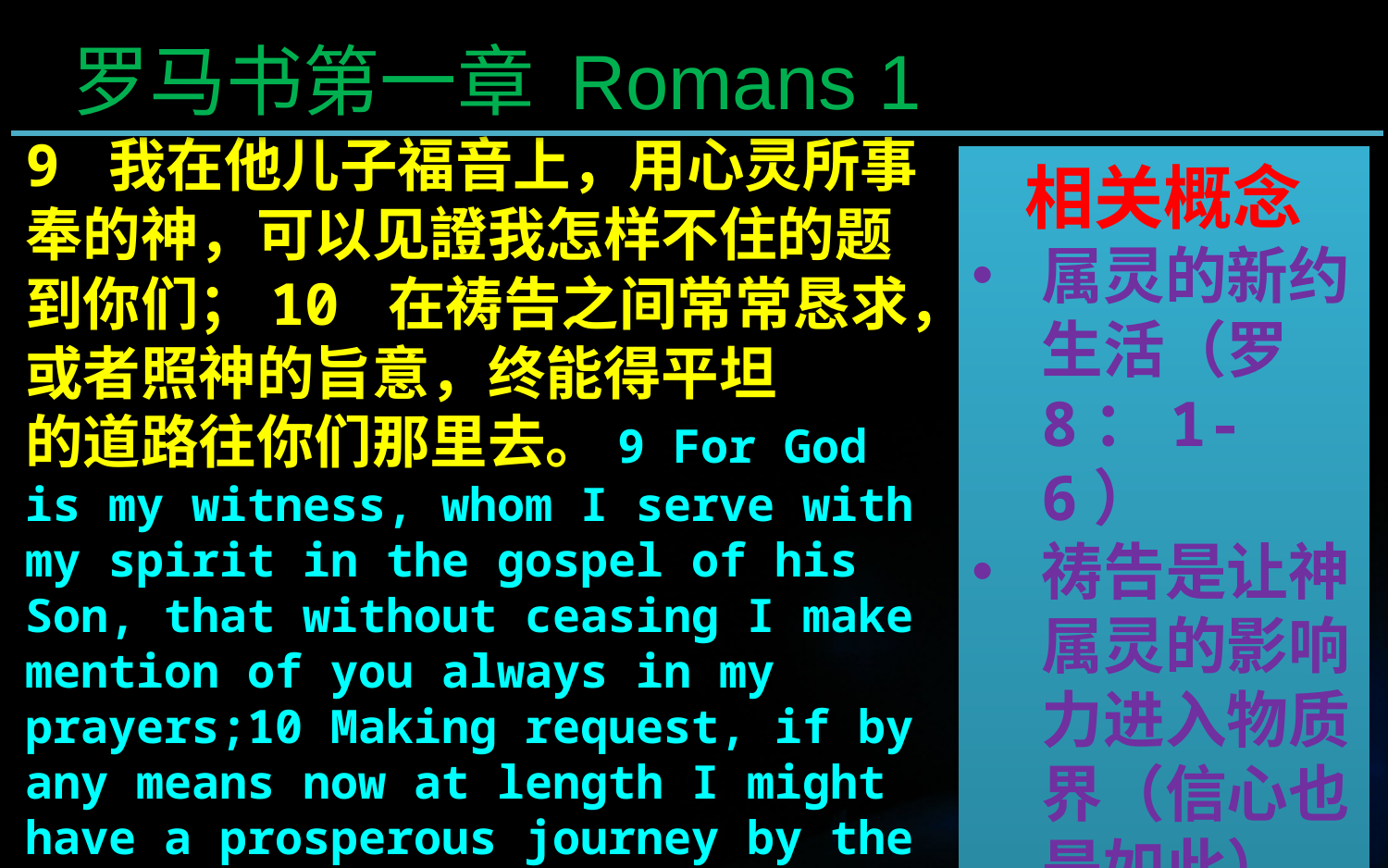

罗马书第一章 Romans 1
9 我在他儿子福音上，用心灵所事奉的神，可以见證我怎样不住的题到你们；10 在祷告之间常常恳求，或者照神的旨意，终能得平坦
的道路往你们那里去。9 For God is my witness, whom I serve with my spirit in the gospel of his Son, that without ceasing I make mention of you always in my prayers;10 Making request, if by any means now at length I might have a prosperous journey by the will of God to come unto you.
相关概念
属灵的新约生活（罗8：1-6）
祷告是让神属灵的影响力进入物质界（信心也是如此）